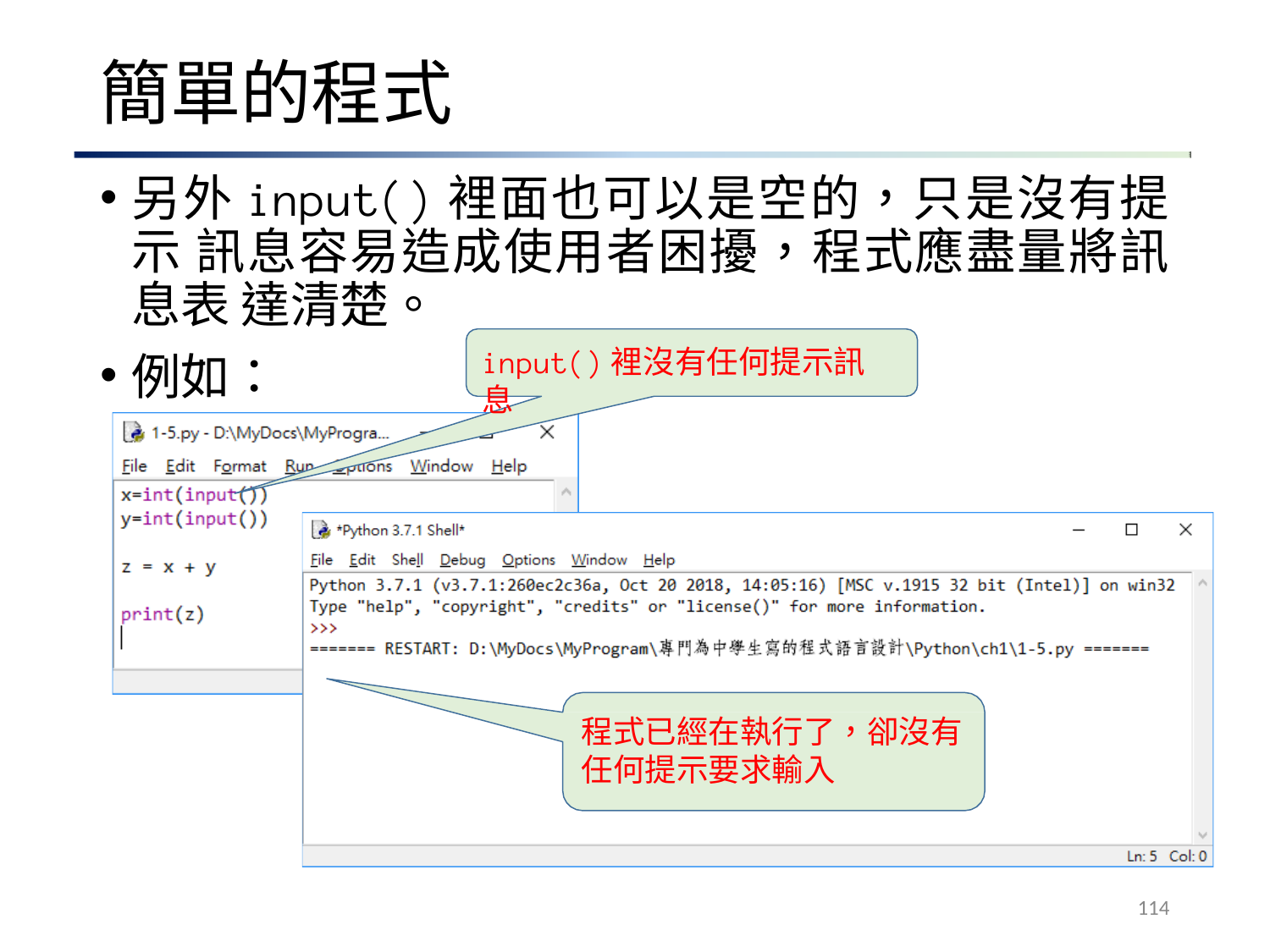

# 簡單的程式
另外input()裡面也可以是空的，只是沒有提示 訊息容易造成使用者困擾，程式應盡量將訊息表 達清楚。

input()裡沒有任何提示訊息
例如：

程式已經在執行了，卻沒有
任何提示要求輸入
114